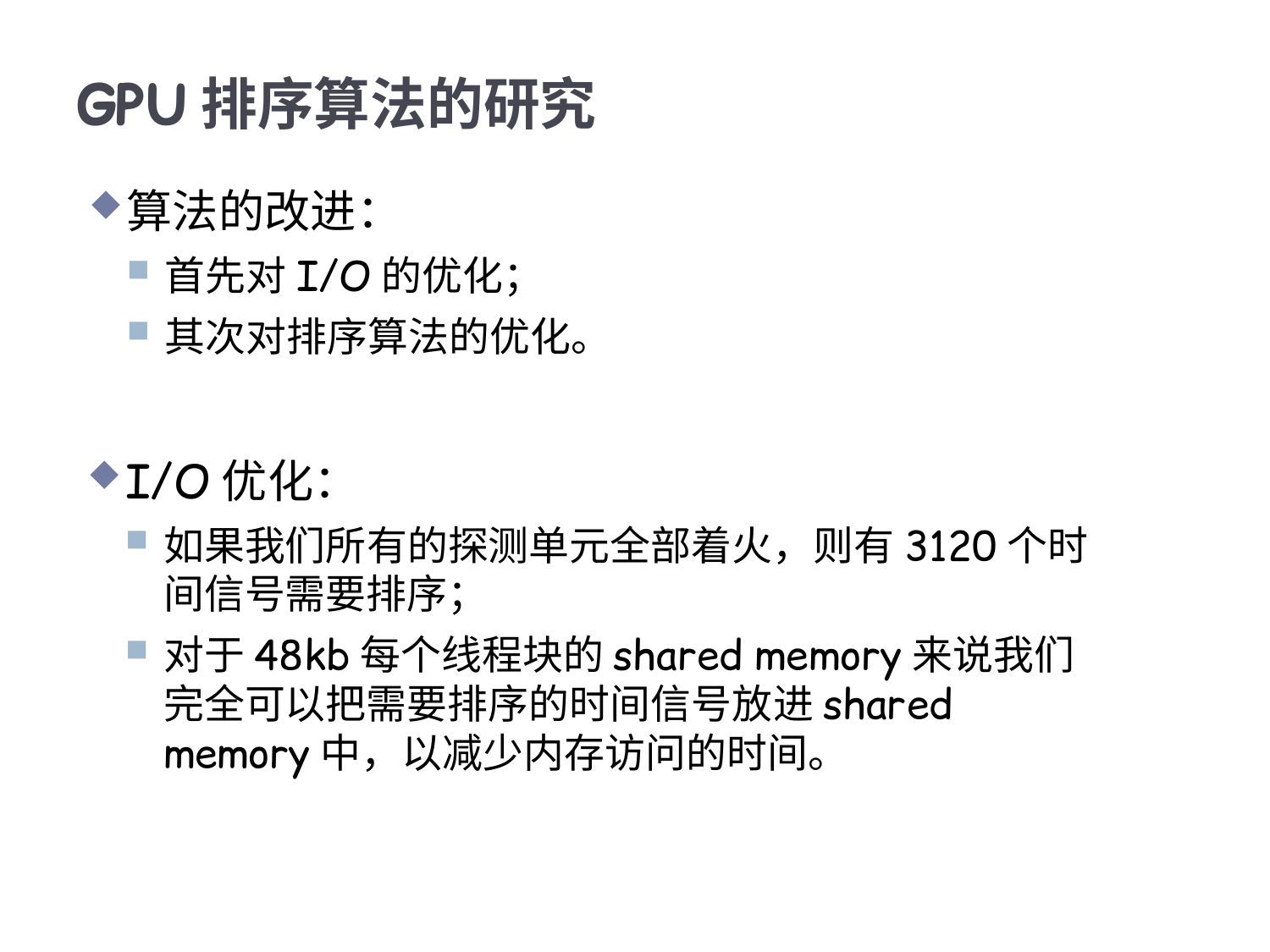

# GPU排序算法的研究
算法的改进：
首先对I/O的优化；
其次对排序算法的优化。
I/O优化：
如果我们所有的探测单元全部着火，则有3120个时间信号需要排序；
对于48kb每个线程块的shared memory来说我们完全可以把需要排序的时间信号放进shared memory中，以减少内存访问的时间。